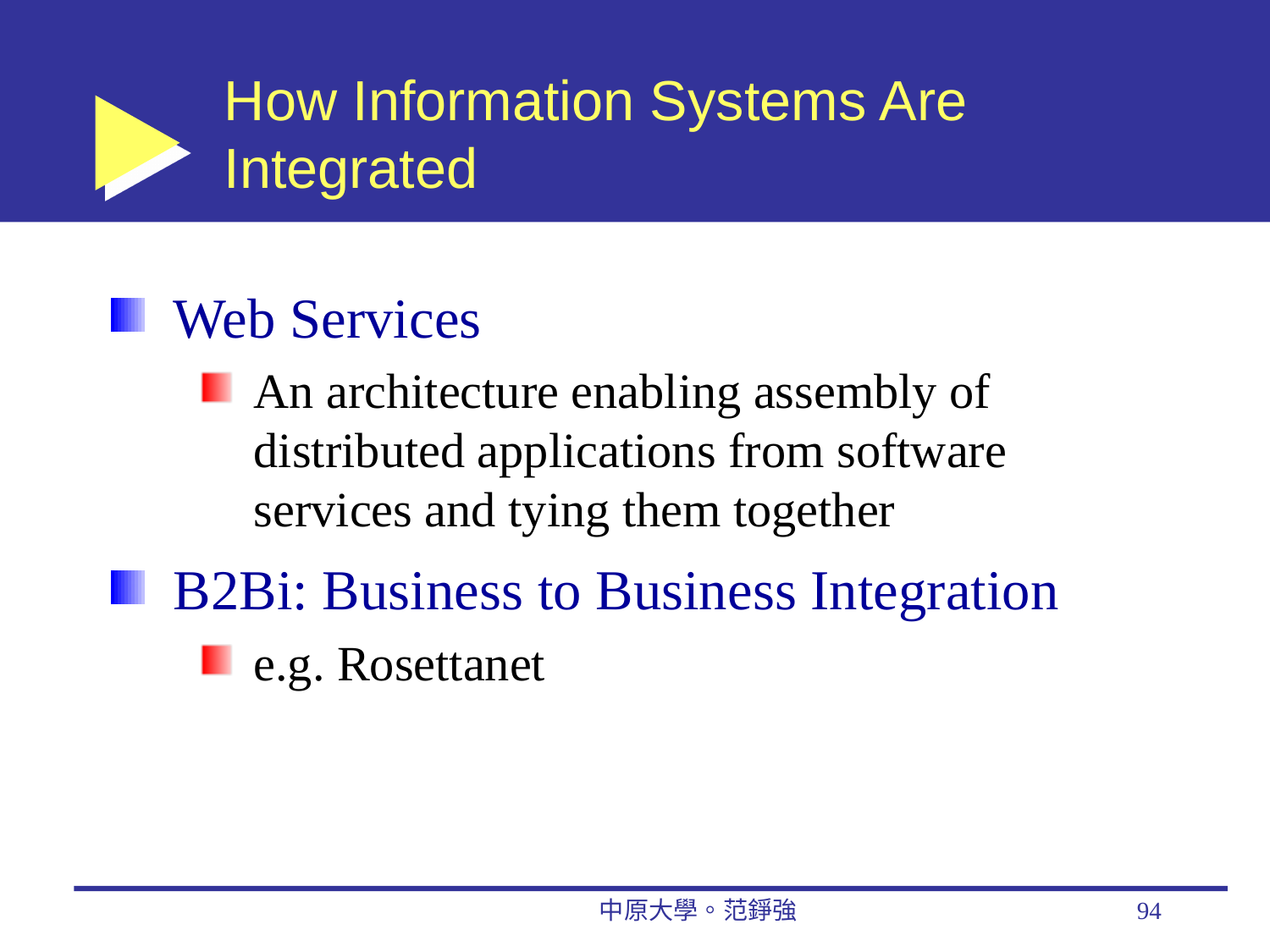

# How Information Systems Are Integrated
Web Services
An architecture enabling assembly of distributed applications from software services and tying them together
B2Bi: Business to Business Integration
e.g. Rosettanet

中原大學。范錚強
94